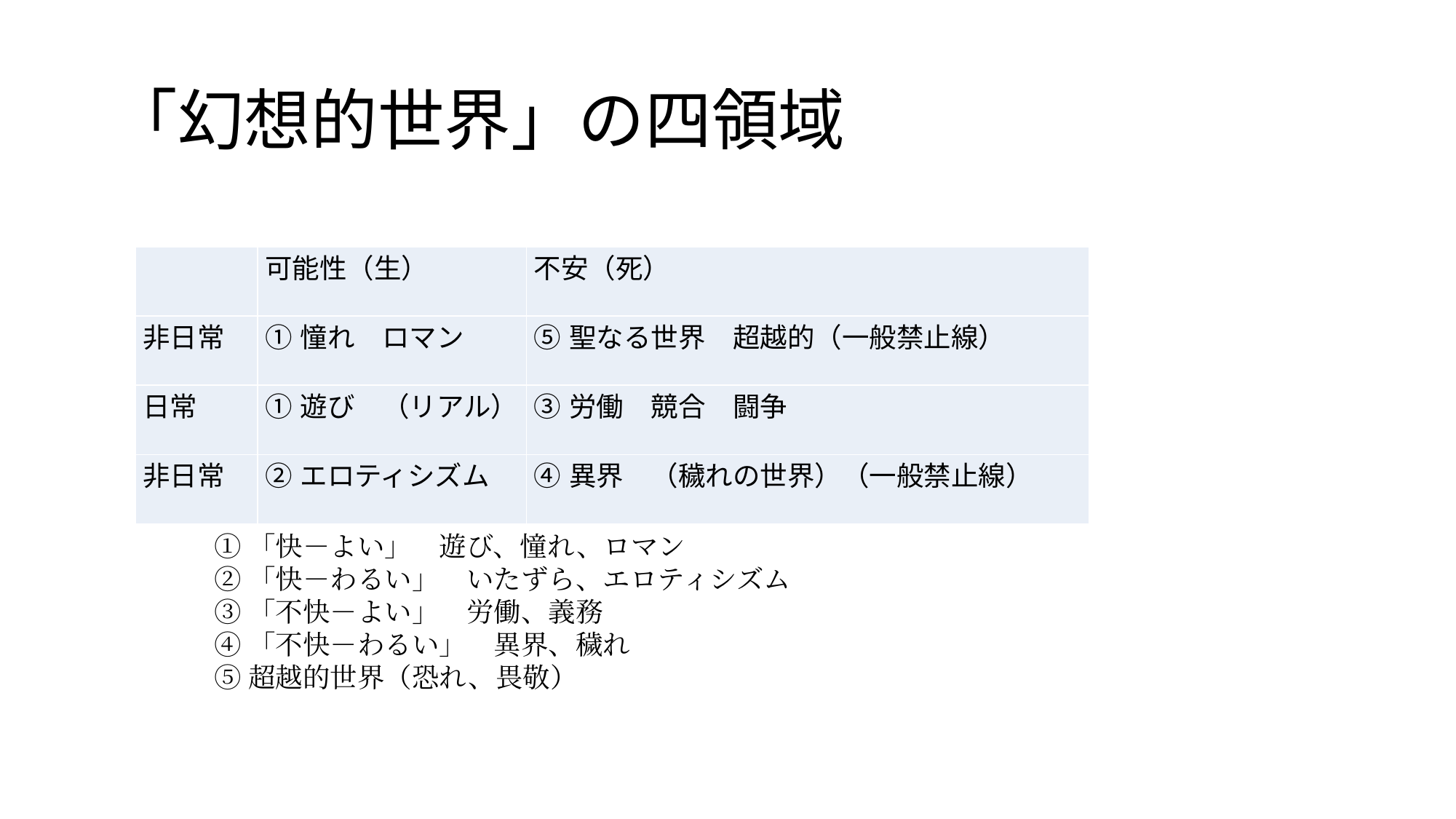

# 「幻想的世界」の四領域
|  | 可能性（生） | 不安（死） |
| --- | --- | --- |
| 非日常 | ①憧れ　ロマン | ⑤聖なる世界　超越的（一般禁止線） |
| 日常 | ①遊び　（リアル） | ③労働　競合　闘争 |
| 非日常 | ②エロティシズム | ④異界　（穢れの世界）（一般禁止線） |
①「快－よい」　遊び、憧れ、ロマン
②「快－わるい」　いたずら、エロティシズム
③「不快－よい」　労働、義務
④「不快－わるい」　異界、穢れ
⑤超越的世界（恐れ、畏敬）